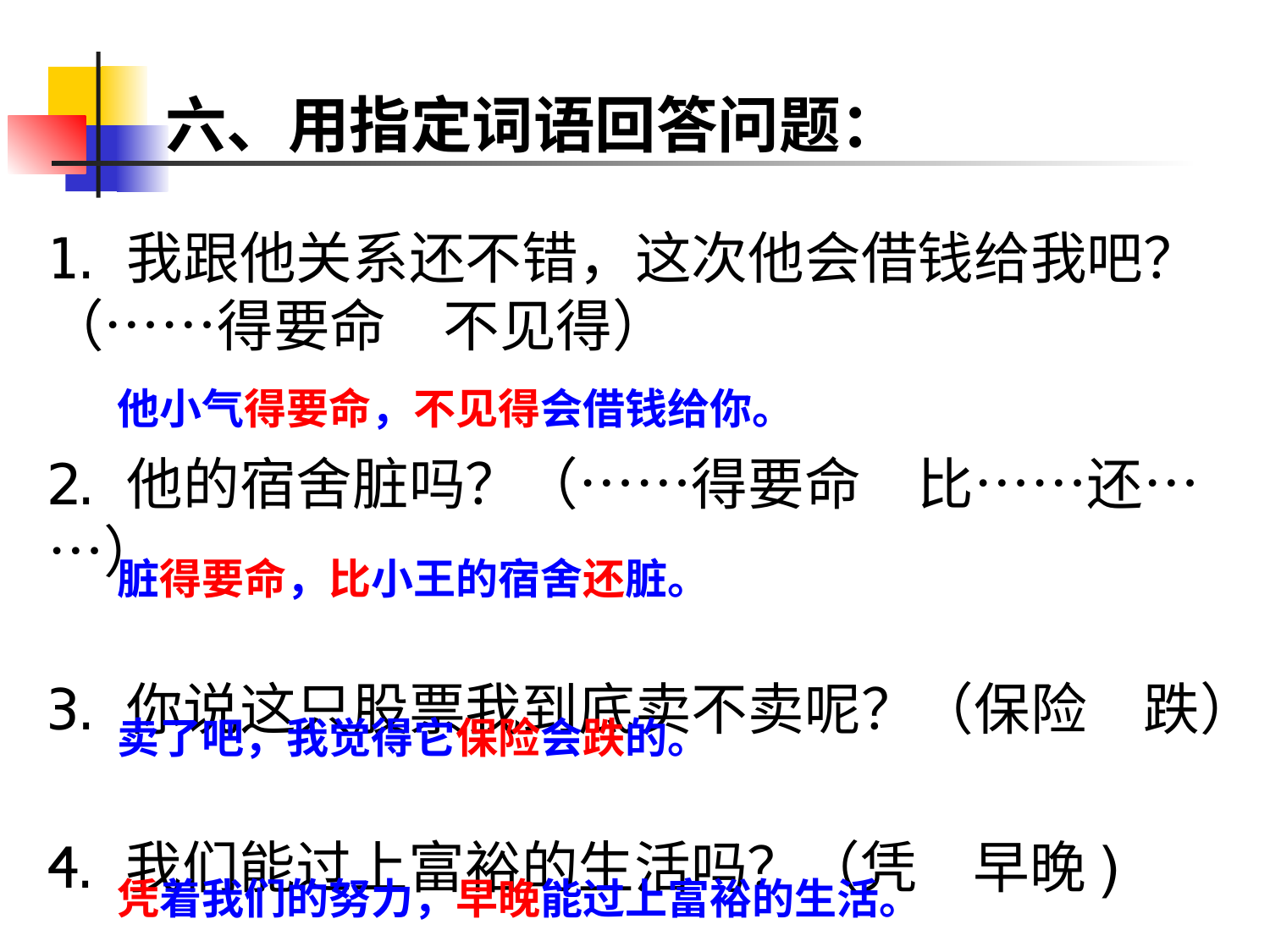

# 六、用指定词语回答问题：
1. 我跟他关系还不错，这次他会借钱给我吧？（……得要命　不见得）

2. 他的宿舍脏吗？（……得要命　比……还……）

3. 你说这只股票我到底卖不卖呢？（保险　跌）

4. 我们能过上富裕的生活吗？（凭　早晚)
他小气得要命，不见得会借钱给你。
脏得要命，比小王的宿舍还脏。
卖了吧，我觉得它保险会跌的。
凭着我们的努力，早晚能过上富裕的生活。